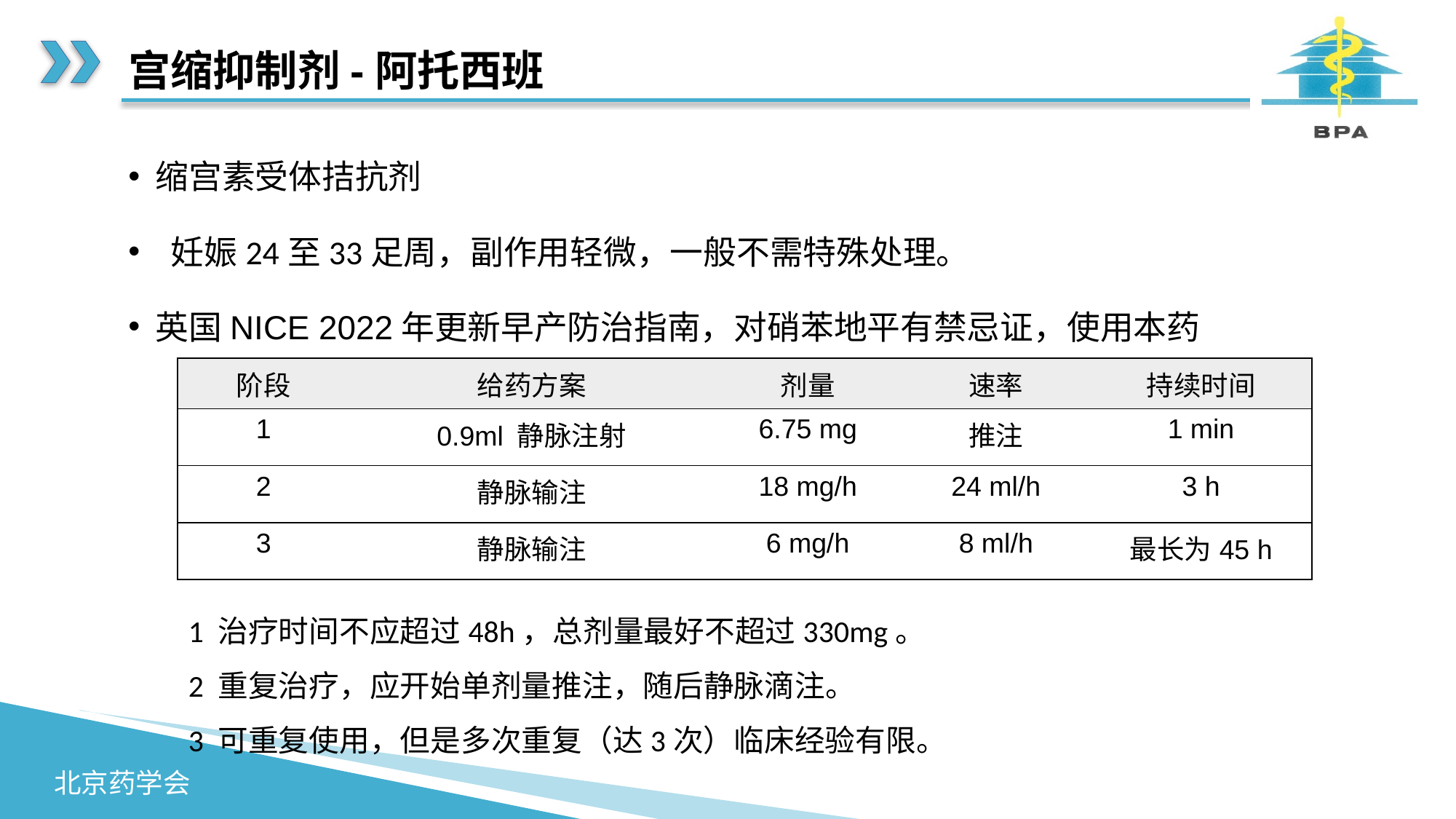

# 宫缩抑制剂-阿托西班
缩宫素受体拮抗剂
 妊娠24至33足周，副作用轻微，一般不需特殊处理。
英国NICE 2022年更新早产防治指南，对硝苯地平有禁忌证，使用本药

| 阶段 | 给药方案 | 剂量 | 速率 | 持续时间 |
| --- | --- | --- | --- | --- |
| 1 | 0.9ml 静脉注射 | 6.75 mg | 推注 | 1 min |
| 2 | 静脉输注 | 18 mg/h | 24 ml/h | 3 h |
| 3 | 静脉输注 | 6 mg/h | 8 ml/h | 最长为45 h |
1 治疗时间不应超过48h，总剂量最好不超过330mg。
2 重复治疗，应开始单剂量推注，随后静脉滴注。
3 可重复使用，但是多次重复（达3次）临床经验有限。